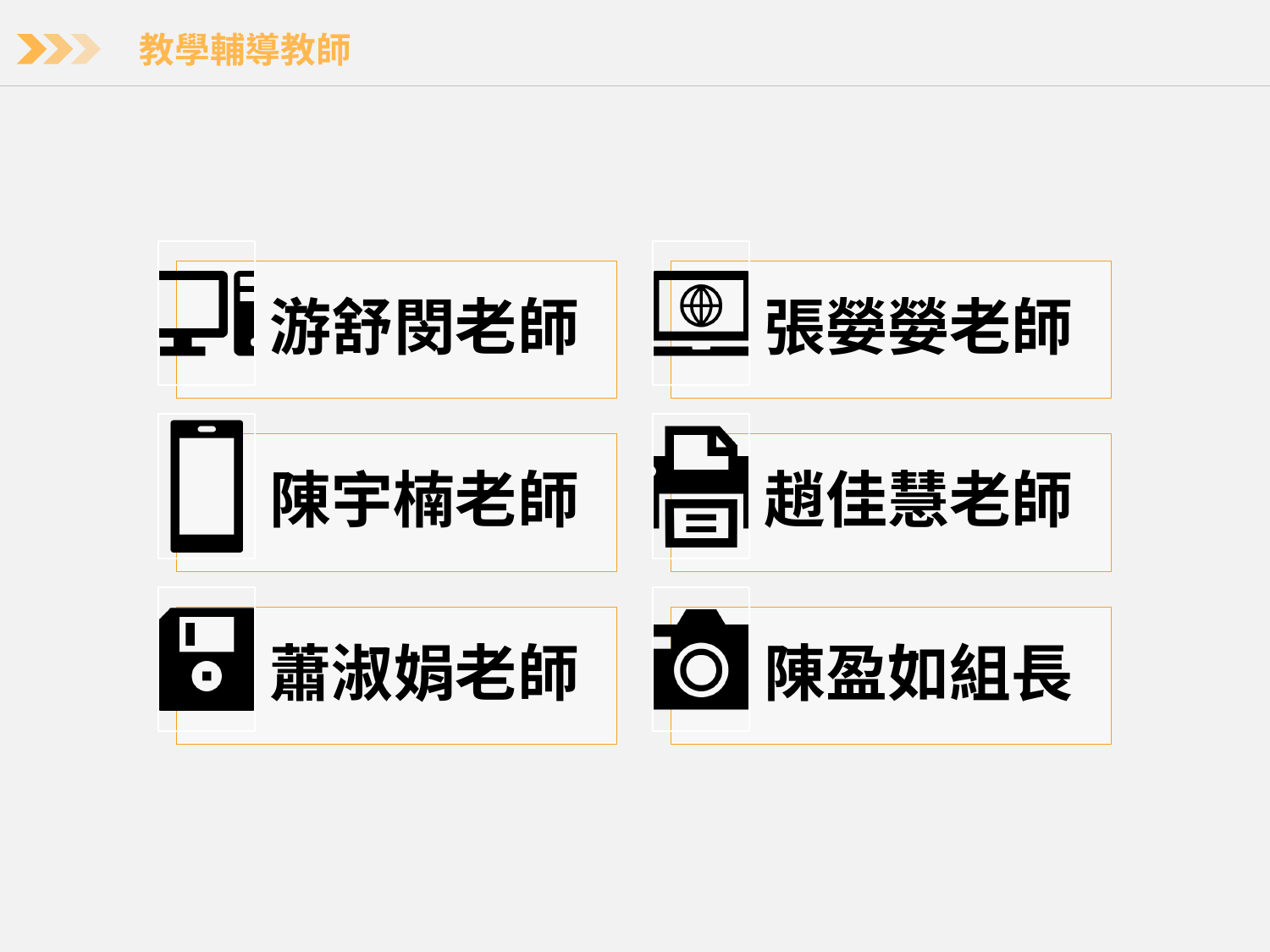

教學輔導教師

游舒閔老師
張嫈嫈老師
陳宇楠老師
趙佳慧老師
蕭淑娟老師
陳盈如組長